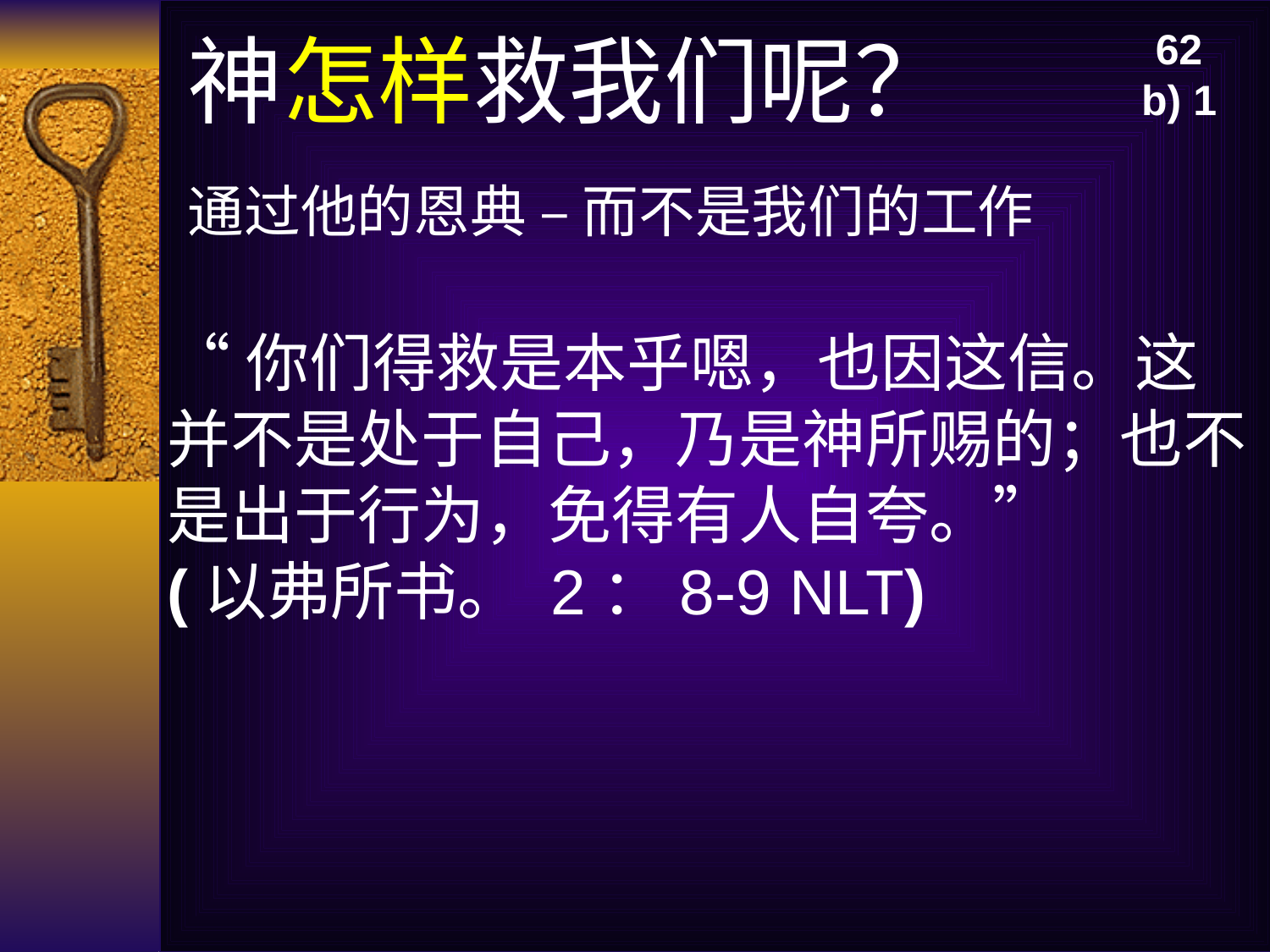

62
b) 1
# 神怎样救我们呢？
通过他的恩典 – 而不是我们的工作
“你们得救是本乎嗯，也因这信。这并不是处于自己，乃是神所赐的；也不是出于行为，免得有人自夸。”
(以弗所书。 2：8-9 NLT)